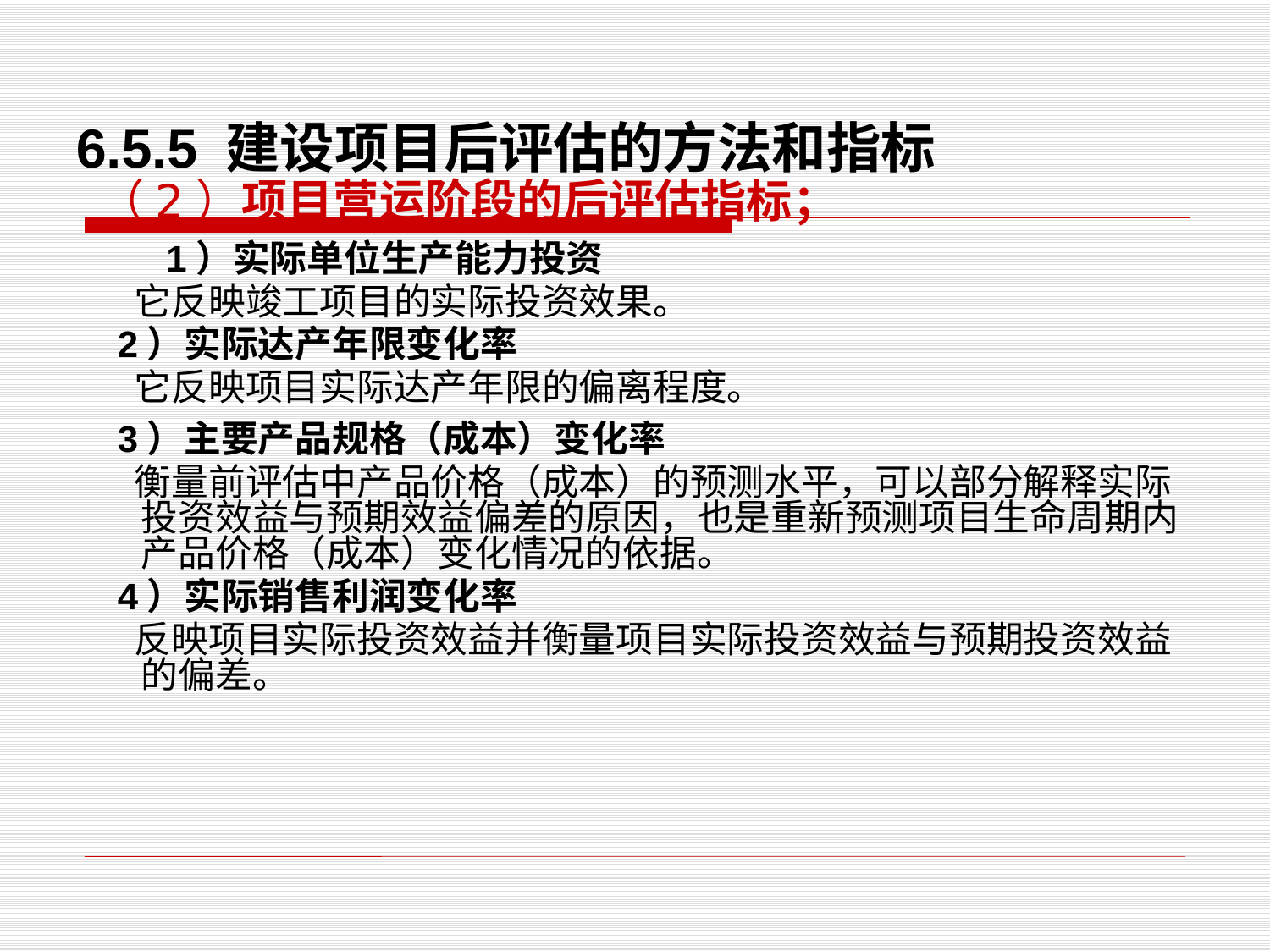

# 6.5.5 建设项目后评估的方法和指标
  （2）项目营运阶段的后评估指标；
       1）实际单位生产能力投资
      它反映竣工项目的实际投资效果。
    2）实际达产年限变化率
      它反映项目实际达产年限的偏离程度。
    3）主要产品规格（成本）变化率
      衡量前评估中产品价格（成本）的预测水平，可以部分解释实际投资效益与预期效益偏差的原因，也是重新预测项目生命周期内产品价格（成本）变化情况的依据。
    4）实际销售利润变化率
      反映项目实际投资效益并衡量项目实际投资效益与预期投资效益的偏差。